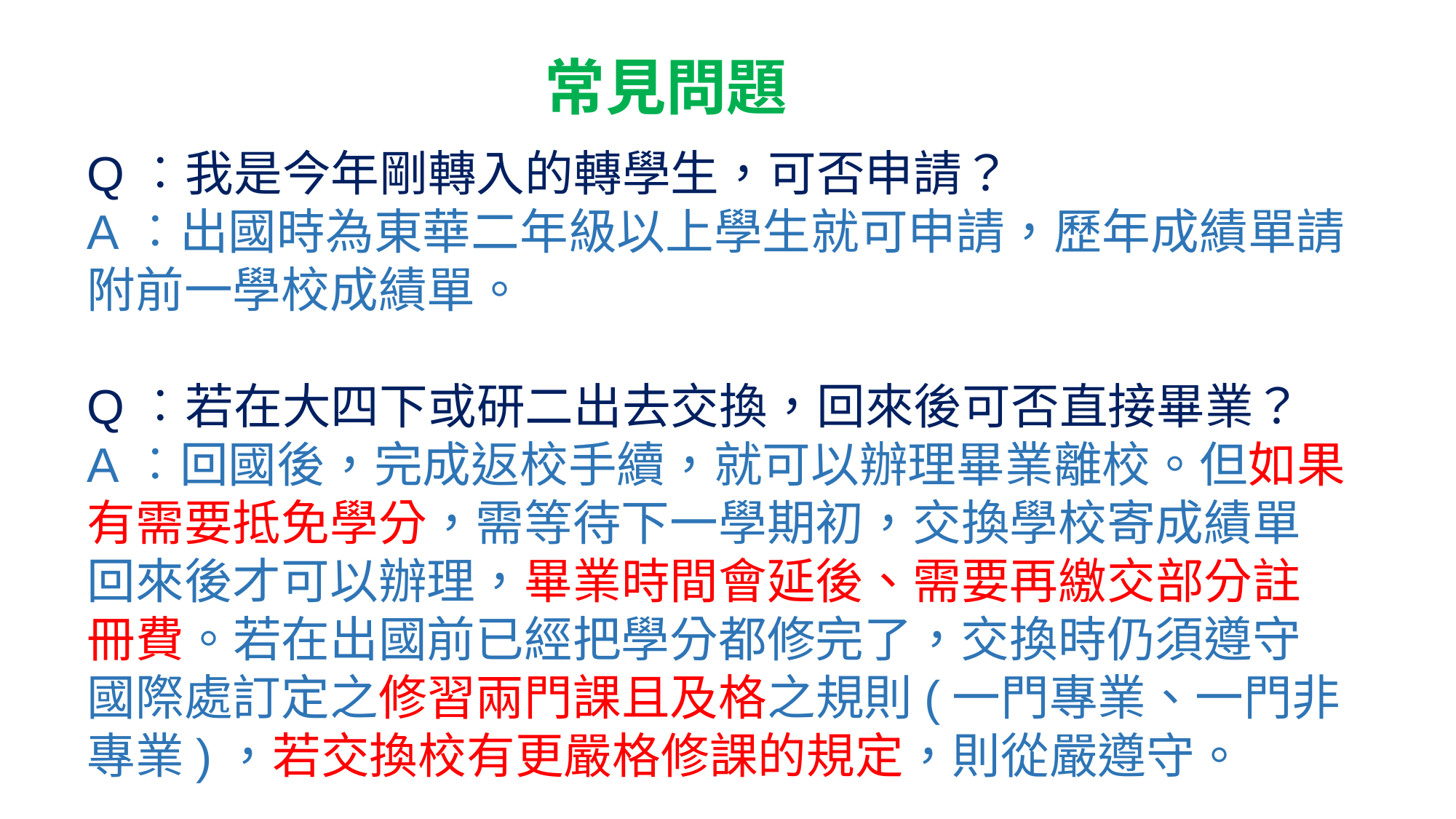

常見問題
Q︰我是今年剛轉入的轉學生，可否申請？
A︰出國時為東華二年級以上學生就可申請，歷年成績單請附前一學校成績單。

Q︰若在大四下或研二出去交換，回來後可否直接畢業？
A︰回國後，完成返校手續，就可以辦理畢業離校。但如果有需要抵免學分，需等待下一學期初，交換學校寄成績單回來後才可以辦理，畢業時間會延後、需要再繳交部分註冊費。若在出國前已經把學分都修完了，交換時仍須遵守國際處訂定之修習兩門課且及格之規則(一門專業、一門非專業)，若交換校有更嚴格修課的規定，則從嚴遵守。